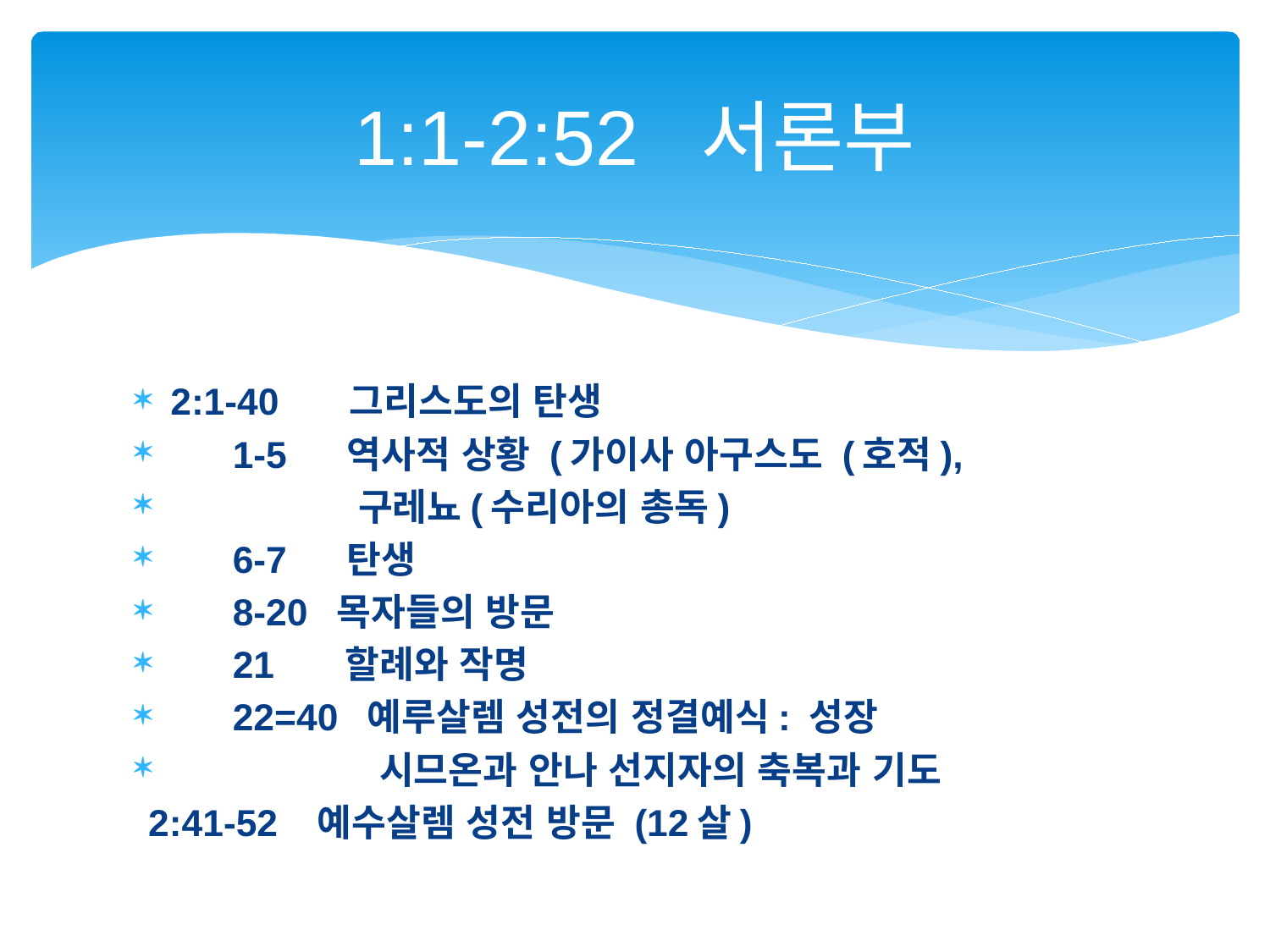

# 1:1-2:52  서론부
2:1-40      그리스도의 탄생
      1-5     역사적 상황 (가이사 아구스도 (호적),
                 구레뇨(수리아의 총독)
      6-7     탄생
      8-20  목자들의 방문
      21      할례와 작명
      22=40  예루살렘 성전의 정결예식: 성장
                   시므온과 안나 선지자의 축복과 기도
2:41-52   예수살렘 성전 방문 (12살)